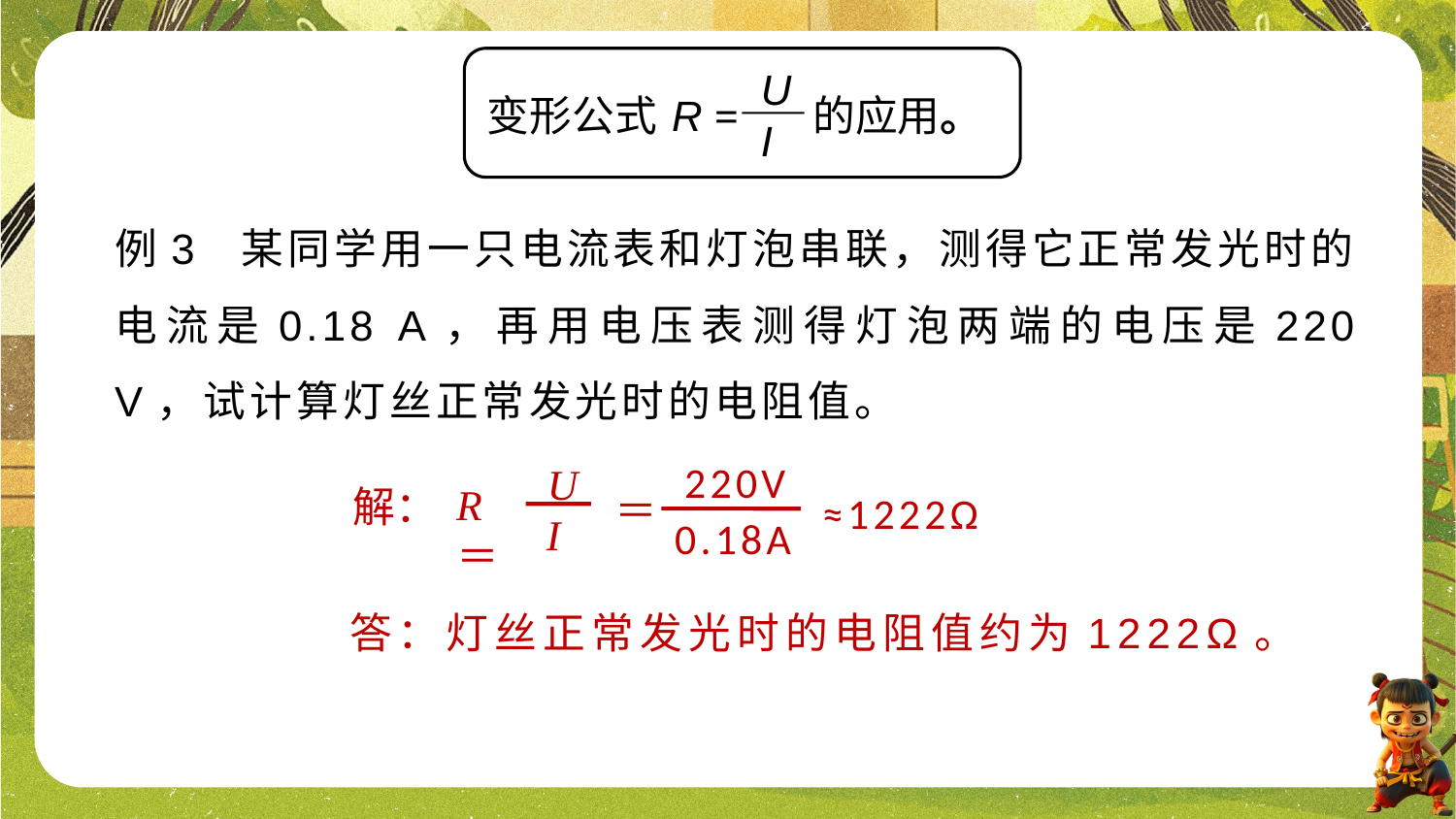

U
I
R =

变形公式  　　　 的应用。
例3  某同学用一只电流表和灯泡串联，测得它正常发光时的电流是0.18 A，再用电压表测得灯泡两端的电压是220 V，试计算灯丝正常发光时的电阻值。
220V
U
R＝
解：
＝
≈1222Ω
I

0.18A

答：灯丝正常发光时的电阻值约为1222Ω。